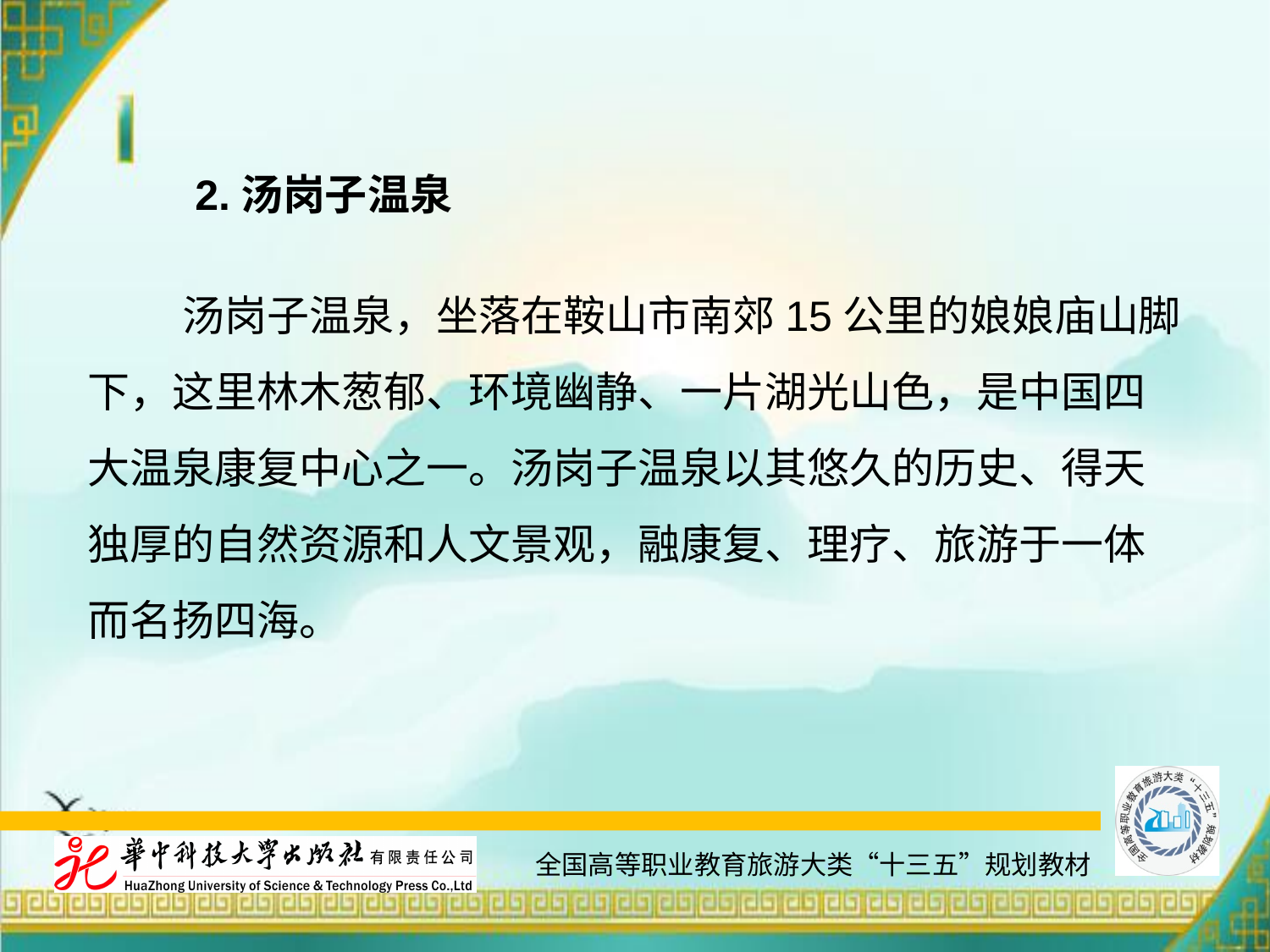

2.汤岗子温泉

     汤岗子温泉，坐落在鞍山市南郊15公里的娘娘庙山脚下，这里林木葱郁、环境幽静、一片湖光山色，是中国四大温泉康复中心之一。汤岗子温泉以其悠久的历史、得天独厚的自然资源和人文景观，融康复、理疗、旅游于一体而名扬四海。